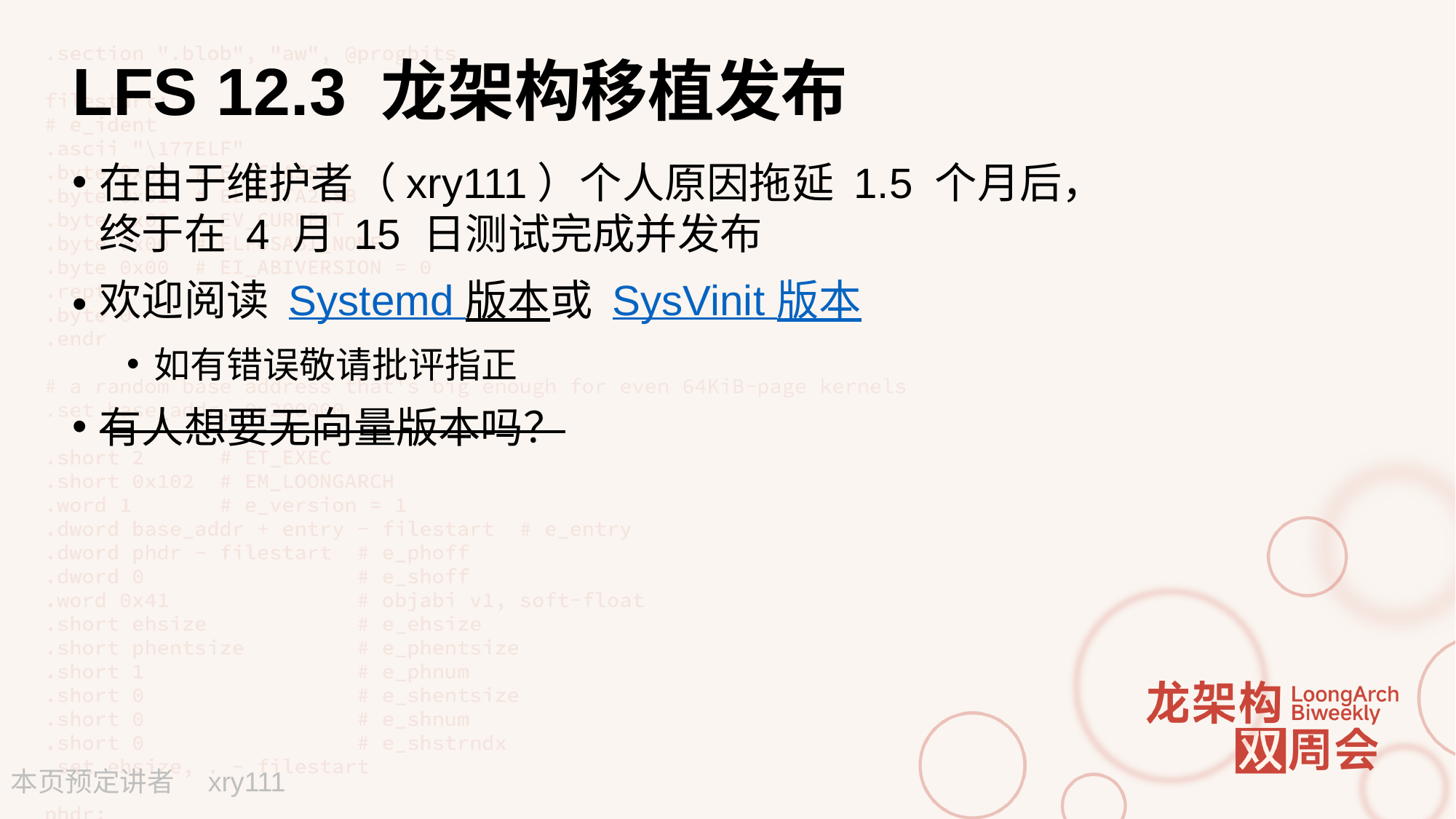

# LFS 12.3 龙架构移植发布
在由于维护者（xry111）个人原因拖延 1.5 个月后，
终于在 4 月 15 日测试完成并发布
欢迎阅读 Systemd 版本或 SysVinit 版本
如有错误敬请批评指正
有人想要无向量版本吗？
xry111